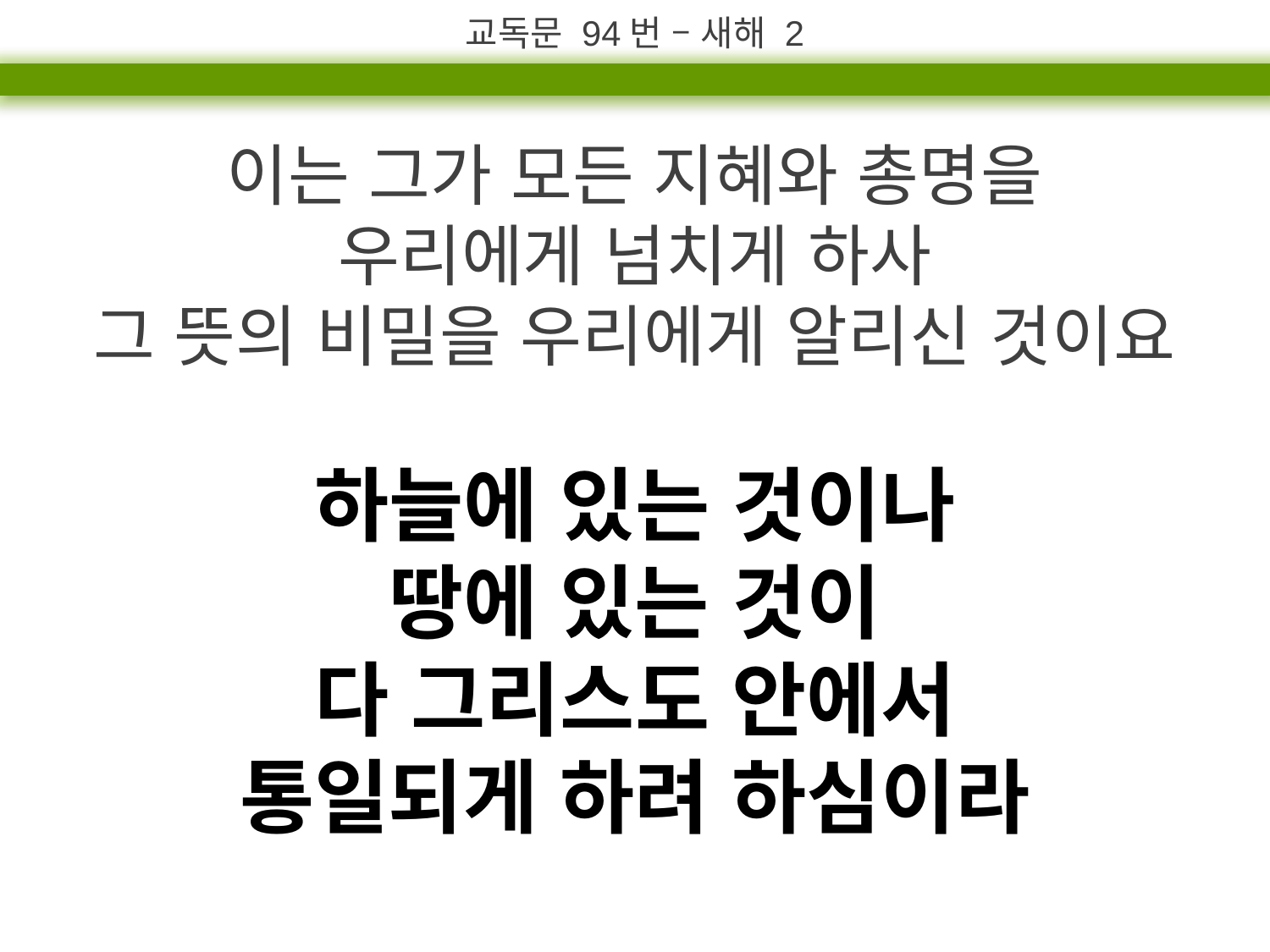

교독문 94번 – 새해 2

이는 그가 모든 지혜와 총명을
우리에게 넘치게 하사
그 뜻의 비밀을 우리에게 알리신 것이요
하늘에 있는 것이나
땅에 있는 것이
다 그리스도 안에서
통일되게 하려 하심이라